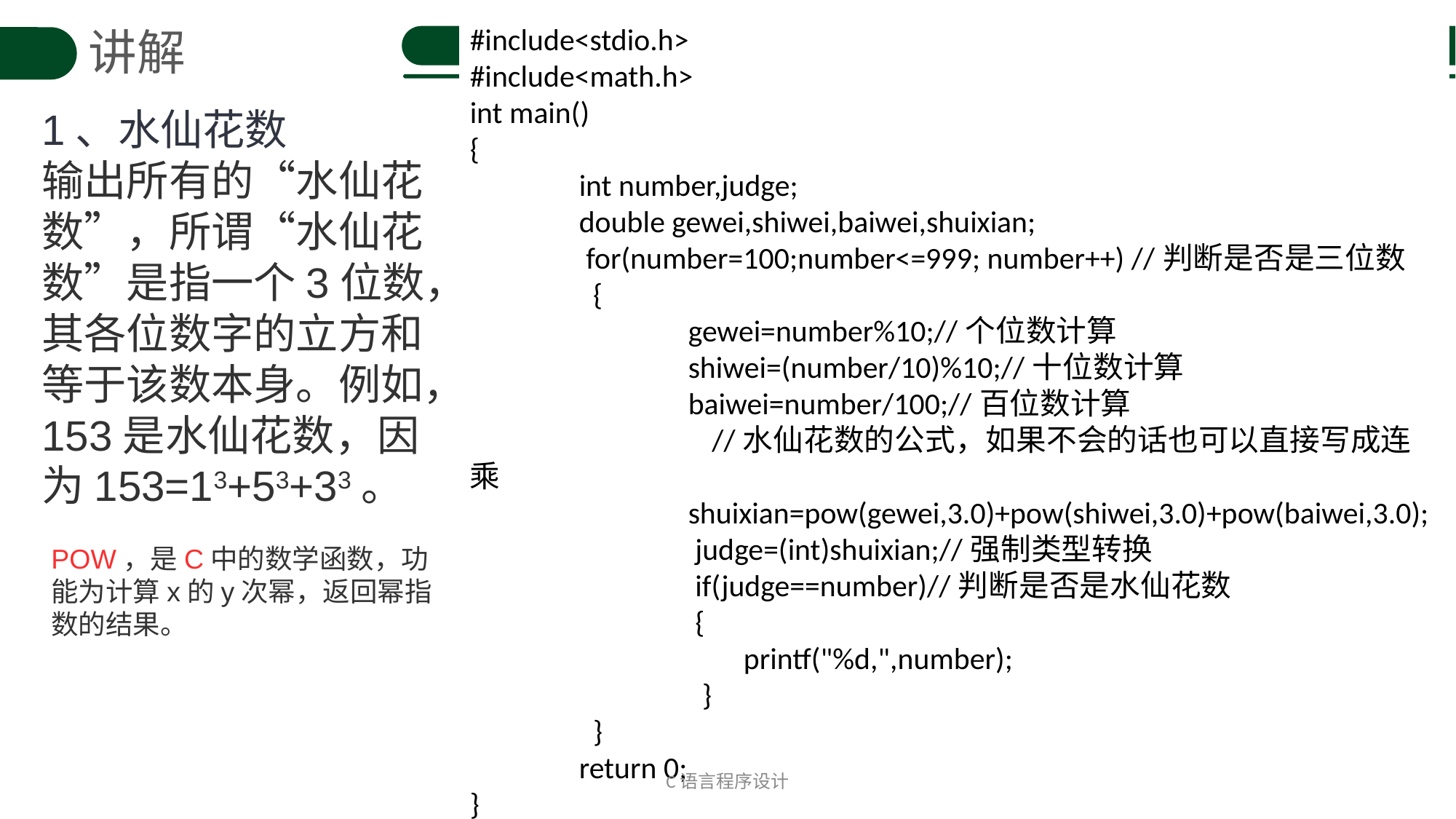

#include<stdio.h>
#include<math.h>
int main()
{
	int number,judge;
	double gewei,shiwei,baiwei,shuixian;
	 for(number=100;number<=999; number++) //判断是否是三位数
	  {
		gewei=number%10;//个位数计算
		shiwei=(number/10)%10;//十位数计算
		baiwei=number/100;//百位数计算
                                   //水仙花数的公式，如果不会的话也可以直接写成连乘
           		shuixian=pow(gewei,3.0)+pow(shiwei,3.0)+pow(baiwei,3.0);
		 judge=(int)shuixian;//强制类型转换
		 if(judge==number)//判断是否是水仙花数
    	 {
      	        printf("%d,",number);
     	  }
	  }
    	return 0;
}
讲解
1、水仙花数
输出所有的“水仙花数”，所谓“水仙花数”是指一个3位数，其各位数字的立方和等于该数本身。例如，153是水仙花数，因为153=13+53+33。
POW，是C中的数学函数，功能为计算x的y次幂，返回幂指数的结果。

C语言程序设计
7